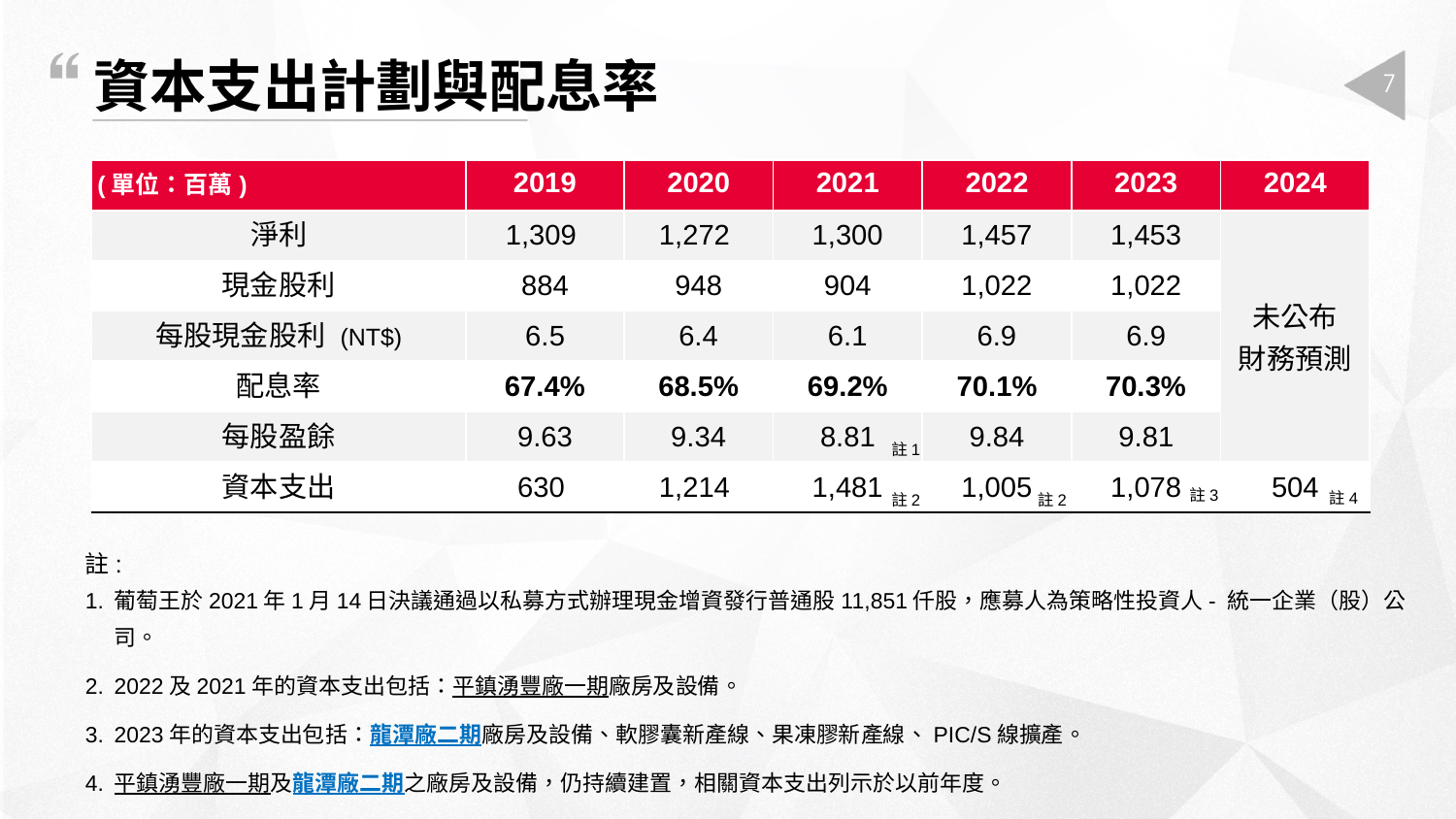

資本支出計劃與配息率
7
| (單位：百萬) | 2019 | 2020 | 2021 | 2022 | 2023 | 2024 |
| --- | --- | --- | --- | --- | --- | --- |
| 淨利 | 1,309 | 1,272 | 1,300 | 1,457 | 1,453 | 未公布 財務預測 |
| 現金股利 | 884 | 948 | 904 | 1,022 | 1,022 |  |
| 每股現金股利 (NT$) | 6.5 | 6.4 | 6.1 | 6.9 | 6.9 |  |
| 配息率 | 67.4% | 68.5% | 69.2% | 70.1% | 70.3% |  |
| 每股盈餘 | 9.63 | 9.34 | 8.81 | 9.84 | 9.81 |  |
| 資本支出 | 630 | 1,214 | 1,481 | 1,005 | 1,078 | 504 |
註1
註3
註4
註2
註2
註:
葡萄王於2021年1月14日決議通過以私募方式辦理現金增資發行普通股11,851仟股，應募人為策略性投資人- 統一企業（股）公司。
2022及2021年的資本支出包括：平鎮湧豐廠一期廠房及設備。
2023年的資本支出包括：龍潭廠二期廠房及設備、軟膠囊新產線、果凍膠新產線、PIC/S線擴產。
平鎮湧豐廠一期及龍潭廠二期之廠房及設備，仍持續建置，相關資本支出列示於以前年度。